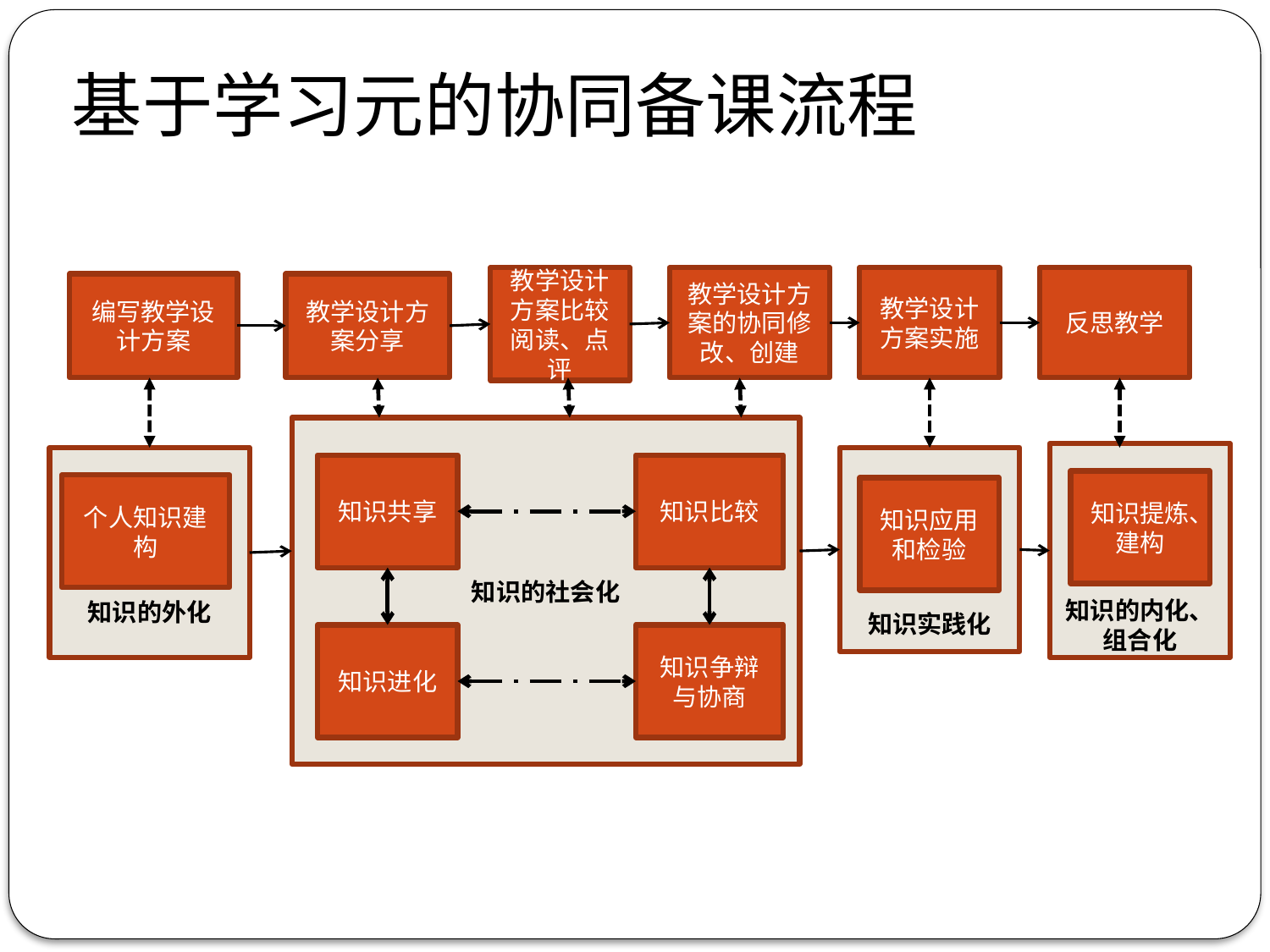

# 基于学习元的协同备课流程
教学设计方案比较阅读、点评
教学设计方案的协同修改、创建
反思教学
教学设计方案实施
教学设计方案分享
编写教学设计方案
知识的社会化

知识的内化、组合化

知识的外化

知识实践化
知识共享
知识比较
知识提炼、建构
个人知识建构
知识应用和检验
知识进化
知识争辩与协商